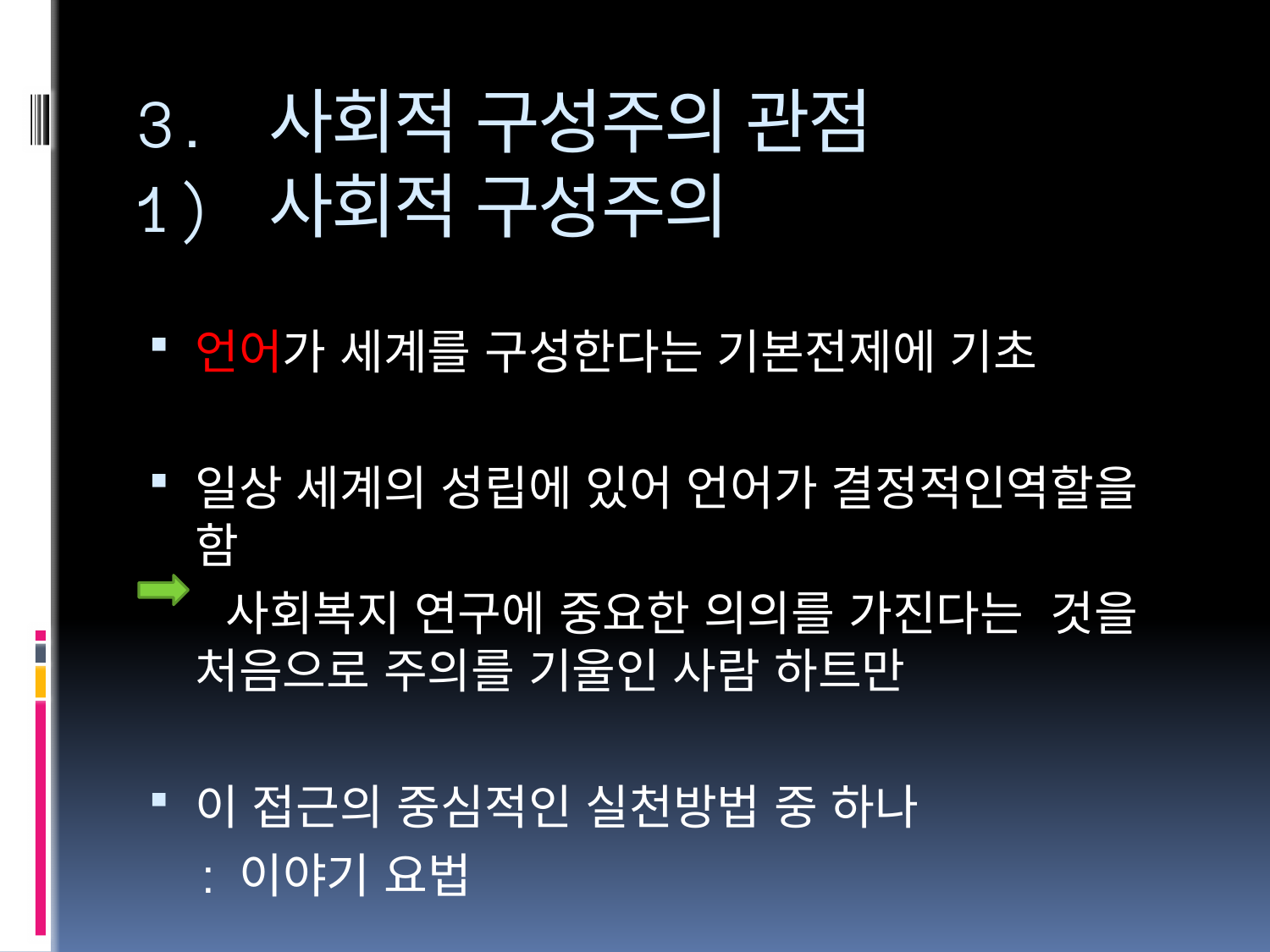

# 3. 사회적 구성주의 관점 1) 사회적 구성주의

언어가 세계를 구성한다는 기본전제에 기초

일상 세계의 성립에 있어 언어가 결정적인역할을 함
     사회복지 연구에 중요한 의의를 가진다는  것을 처음으로 주의를 기울인 사람 하트만

이 접근의 중심적인 실천방법 중 하나
    : 이야기 요법